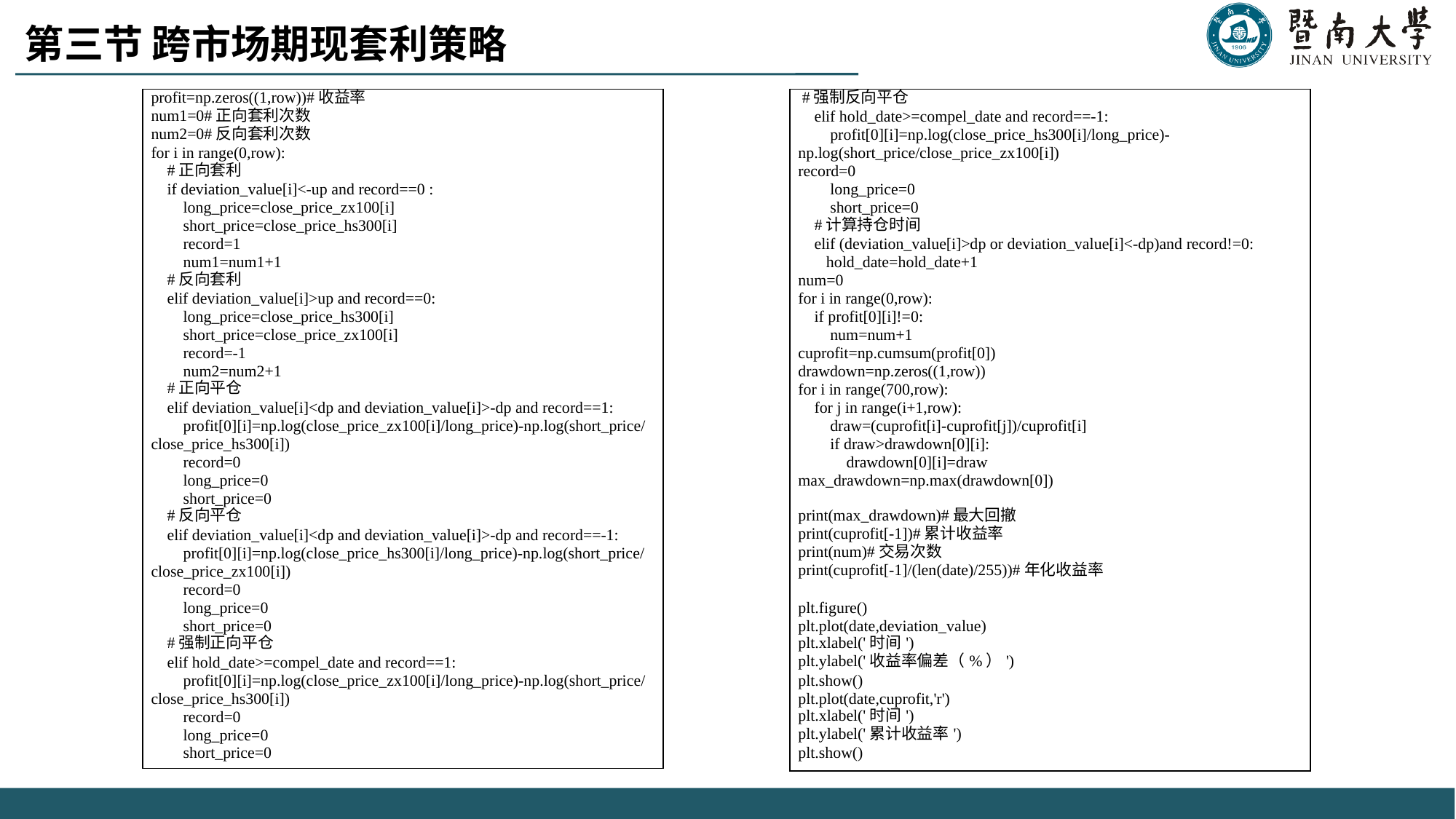

第三节 跨市场期现套利策略
| profit=np.zeros((1,row))#收益率 num1=0#正向套利次数 num2=0#反向套利次数 for i in range(0,row): #正向套利 if deviation\_value[i]<-up and record==0 : long\_price=close\_price\_zx100[i] short\_price=close\_price\_hs300[i] record=1 num1=num1+1 #反向套利 elif deviation\_value[i]>up and record==0: long\_price=close\_price\_hs300[i] short\_price=close\_price\_zx100[i] record=-1 num2=num2+1 #正向平仓 elif deviation\_value[i]<dp and deviation\_value[i]>-dp and record==1: profit[0][i]=np.log(close\_price\_zx100[i]/long\_price)-np.log(short\_price/close\_price\_hs300[i]) record=0 long\_price=0 short\_price=0 #反向平仓 elif deviation\_value[i]<dp and deviation\_value[i]>-dp and record==-1: profit[0][i]=np.log(close\_price\_hs300[i]/long\_price)-np.log(short\_price/close\_price\_zx100[i]) record=0 long\_price=0 short\_price=0 #强制正向平仓 elif hold\_date>=compel\_date and record==1: profit[0][i]=np.log(close\_price\_zx100[i]/long\_price)-np.log(short\_price/close\_price\_hs300[i]) record=0 long\_price=0 short\_price=0 |
| --- |
| #强制反向平仓 elif hold\_date>=compel\_date and record==-1: profit[0][i]=np.log(close\_price\_hs300[i]/long\_price)-  np.log(short\_price/close\_price\_zx100[i]) record=0 long\_price=0 short\_price=0 #计算持仓时间 elif (deviation\_value[i]>dp or deviation\_value[i]<-dp)and record!=0: hold\_date=hold\_date+1 num=0 for i in range(0,row): if profit[0][i]!=0: num=num+1 cuprofit=np.cumsum(profit[0]) drawdown=np.zeros((1,row)) for i in range(700,row): for j in range(i+1,row): draw=(cuprofit[i]-cuprofit[j])/cuprofit[i] if draw>drawdown[0][i]: drawdown[0][i]=draw max\_drawdown=np.max(drawdown[0])   print(max\_drawdown)#最大回撤 print(cuprofit[-1])#累计收益率 print(num)#交易次数 print(cuprofit[-1]/(len(date)/255))#年化收益率   plt.figure() plt.plot(date,deviation\_value) plt.xlabel('时间') plt.ylabel('收益率偏差（%）') plt.show() plt.plot(date,cuprofit,'r') plt.xlabel('时间') plt.ylabel('累计收益率') plt.show() |
| --- |